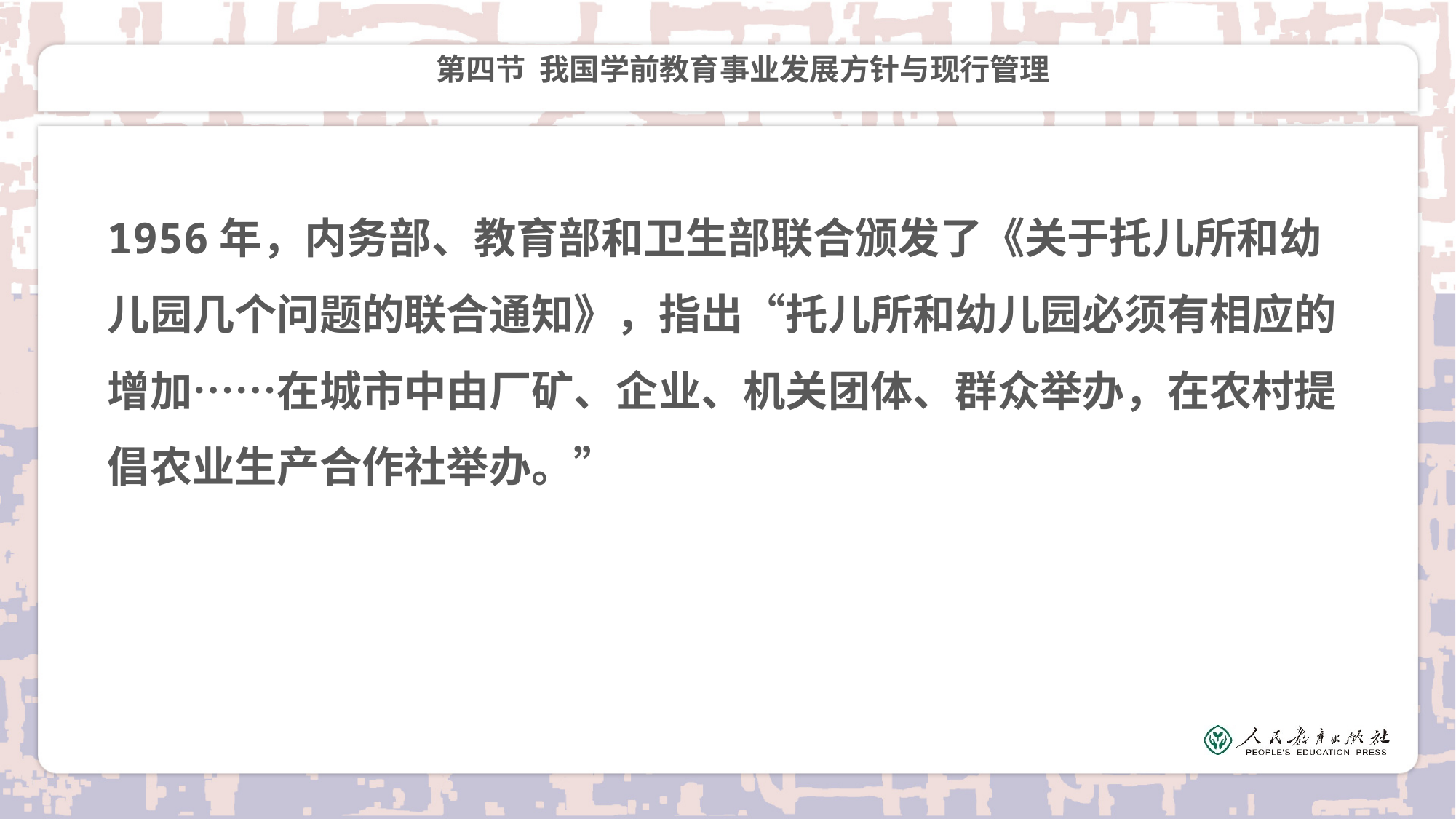

# 第四节  我国学前教育事业发展方针与现行管理
1956年，内务部、教育部和卫生部联合颁发了《关于托儿所和幼儿园几个问题的联合通知》，指出“托儿所和幼儿园必须有相应的增加……在城市中由厂矿、企业、机关团体、群众举办，在农村提倡农业生产合作社举办。”